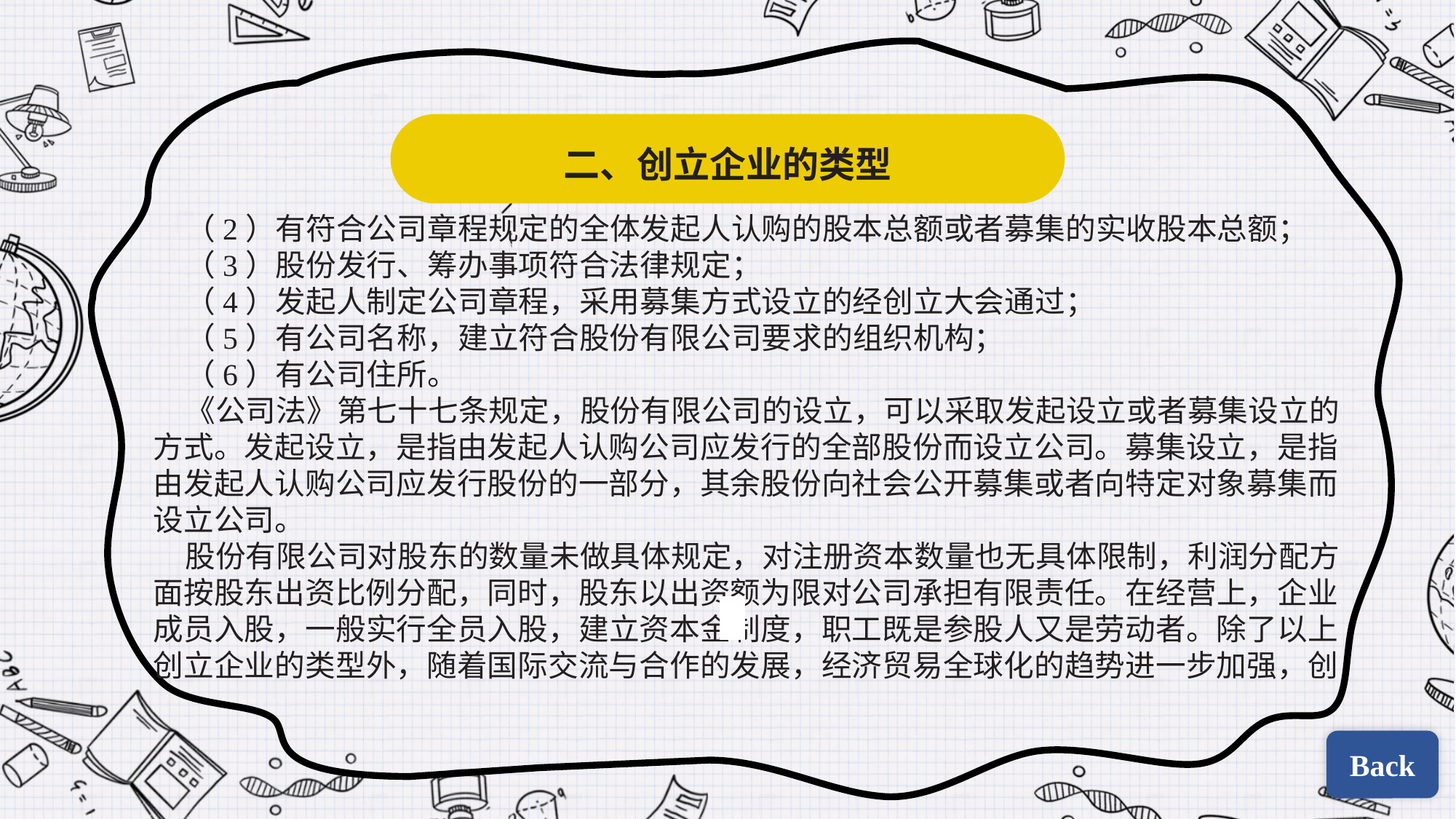

二、创立企业的类型
（2）有符合公司章程规定的全体发起人认购的股本总额或者募集的实收股本总额；
（3）股份发行、筹办事项符合法律规定；
（4）发起人制定公司章程，采用募集方式设立的经创立大会通过；
（5）有公司名称，建立符合股份有限公司要求的组织机构；
（6）有公司住所。
《公司法》第七十七条规定，股份有限公司的设立，可以采取发起设立或者募集设立的方式。发起设立，是指由发起人认购公司应发行的全部股份而设立公司。募集设立，是指由发起人认购公司应发行股份的一部分，其余股份向社会公开募集或者向特定对象募集而设立公司。
股份有限公司对股东的数量未做具体规定，对注册资本数量也无具体限制，利润分配方面按股东出资比例分配，同时，股东以出资额为限对公司承担有限责任。在经营上，企业成员入股，一般实行全员入股，建立资本金制度，职工既是参股人又是劳动者。除了以上创立企业的类型外，随着国际交流与合作的发展，经济贸易全球化的趋势进一步加强，创
|  |  |
| --- | --- |
|  |  |

Back